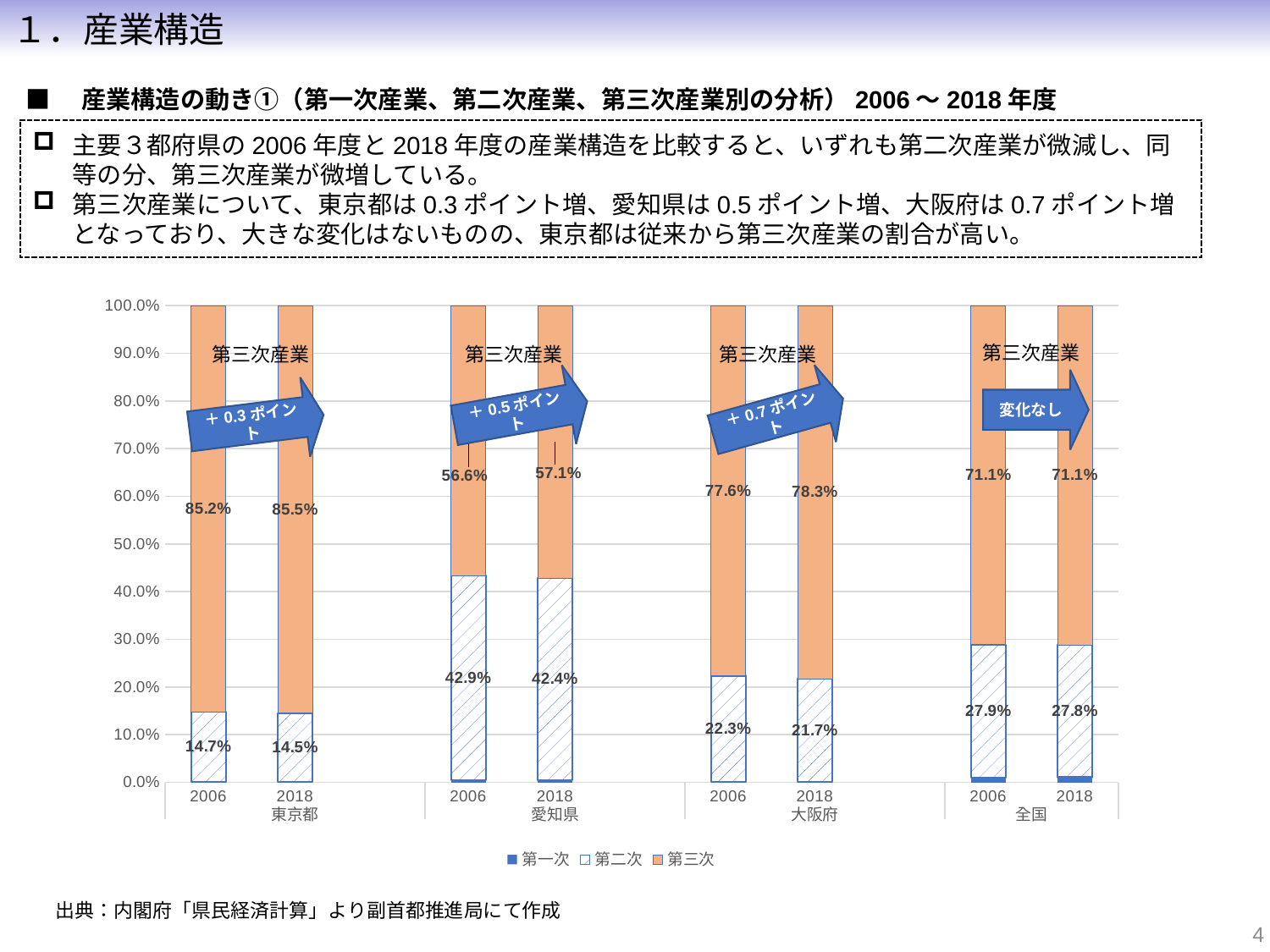

１．産業構造
■　産業構造の動き①（第一次産業、第二次産業、第三次産業別の分析）2006～2018年度
主要３都府県の2006年度と2018年度の産業構造を比較すると、いずれも第二次産業が微減し、同等の分、第三次産業が微増している。
第三次産業について、東京都は0.3ポイント増、愛知県は0.5ポイント増、大阪府は0.7ポイント増となっており、大きな変化はないものの、東京都は従来から第三次産業の割合が高い。

### Chart

| Category | 第一次 | 第二次 | 第三次 |
|---|---|---|---|
| 2006 | 0.00042745799155203954 | 0.14739023017279365 | 0.8521823118356543 |
| 2018 | 0.000397000969883711 | 0.1450082555967384 | 0.8545947527838176 |
|  | None | None | None |
| 2006 | 0.0046536351854420226 | 0.4289224720575415 | 0.5664239182004814 |
| 2018 | 0.004369307162423463 | 0.4243065570769664 | 0.5713241357606101 |
|  | None | None | None |
| 2006 | 0.0005017357309970885 | 0.22315322412330396 | 0.7763450401456989 |
| 2018 | 0.0005490180747293535 | 0.21664142326308308 | 0.7828095586621876 |
|  | None | None | None |
| 2006 | 0.010105767798390007 | 0.27909334869776753 | 0.7108008853367239 |
| 2018 | 0.010604437087144264 | 0.2779025284595703 | 0.7114930344532854 |
第三次産業
第三次産業
第三次産業
第三次産業
変化なし
＋0.5ポイント
＋0.7ポイント
＋0.3ポイント
出典：内閣府「県民経済計算」より副首都推進局にて作成
4